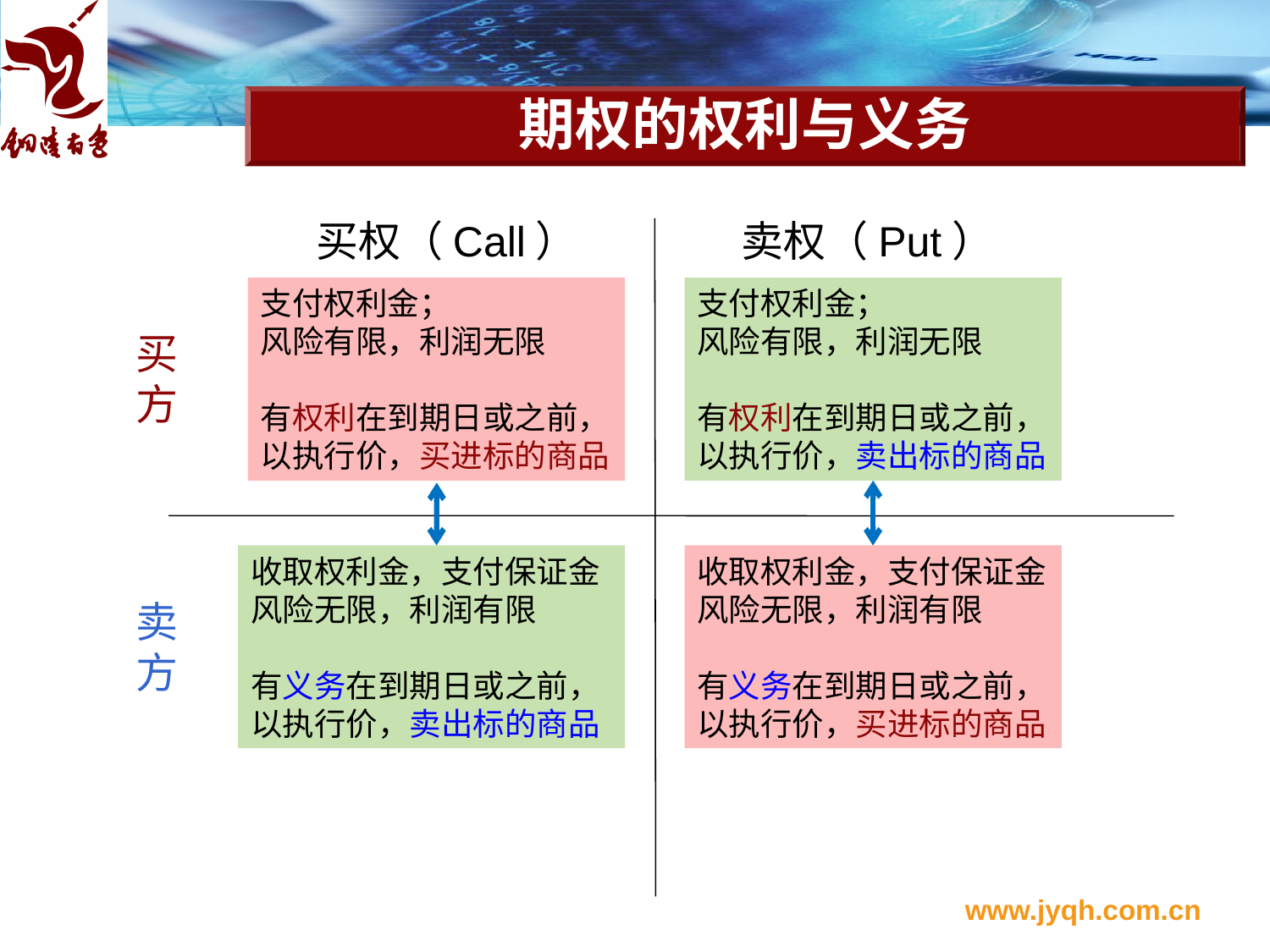

# 期权的权利与义务
买权（Call）
卖权（Put）

支付权利金；
风险有限，利润无限

有权利在到期日或之前，
以执行价，买进标的商品
支付权利金；
风险有限，利润无限

有权利在到期日或之前，
以执行价，卖出标的商品
买方

收取权利金，支付保证金
风险无限，利润有限

有义务在到期日或之前，
以执行价，卖出标的商品
收取权利金，支付保证金
风险无限，利润有限

有义务在到期日或之前，
以执行价，买进标的商品
卖方
www.jyqh.com.cn